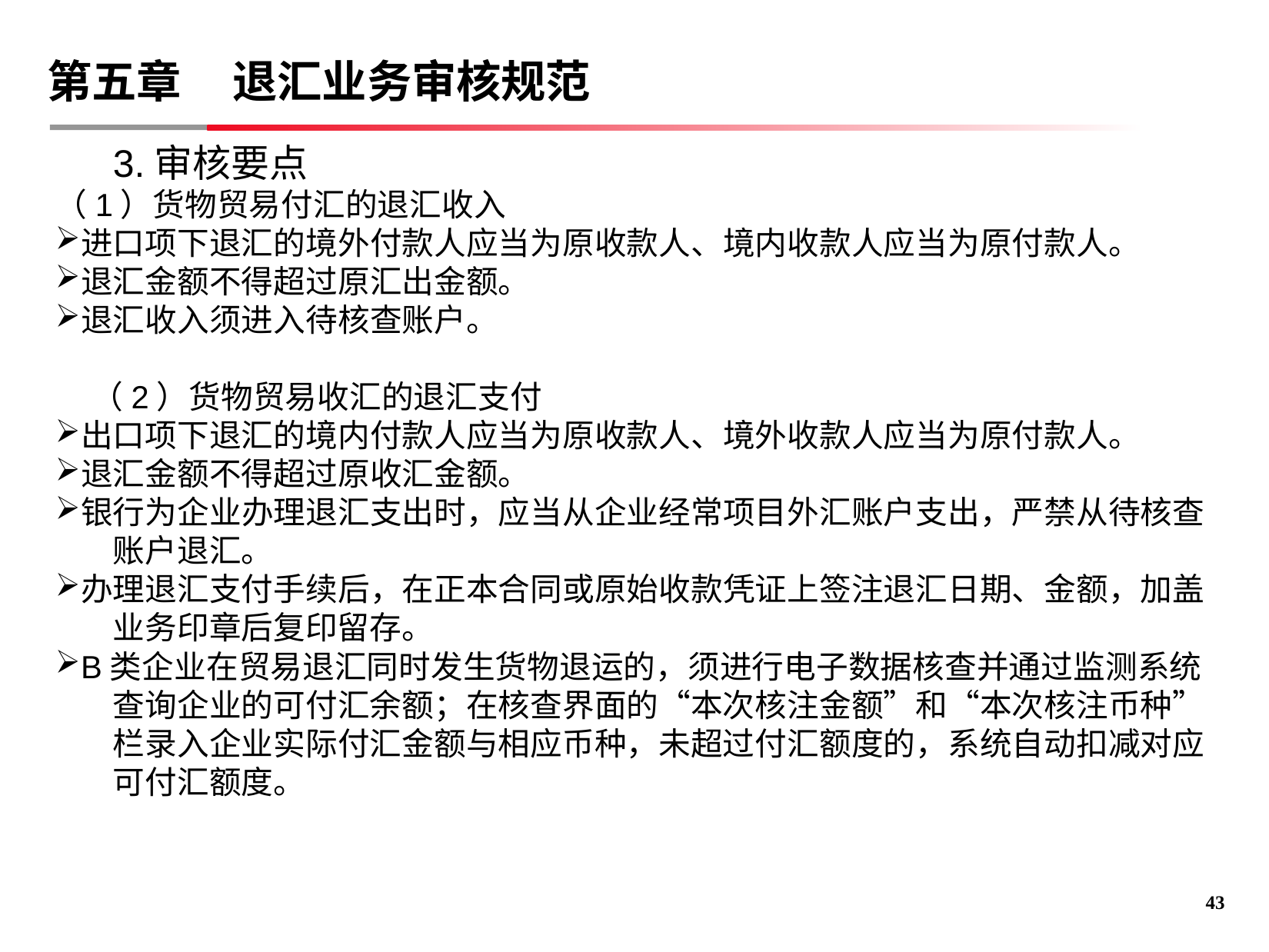

#
第五章     退汇业务审核规范
3.审核要点
（1）货物贸易付汇的退汇收入
进口项下退汇的境外付款人应当为原收款人、境内收款人应当为原付款人。
退汇金额不得超过原汇出金额。
退汇收入须进入待核查账户。

    （2）货物贸易收汇的退汇支付
出口项下退汇的境内付款人应当为原收款人、境外收款人应当为原付款人。
退汇金额不得超过原收汇金额。
银行为企业办理退汇支出时，应当从企业经常项目外汇账户支出，严禁从待核查账户退汇。
办理退汇支付手续后，在正本合同或原始收款凭证上签注退汇日期、金额，加盖业务印章后复印留存。
B类企业在贸易退汇同时发生货物退运的，须进行电子数据核查并通过监测系统查询企业的可付汇余额；在核查界面的“本次核注金额”和“本次核注币种”栏录入企业实际付汇金额与相应币种，未超过付汇额度的，系统自动扣减对应可付汇额度。

43